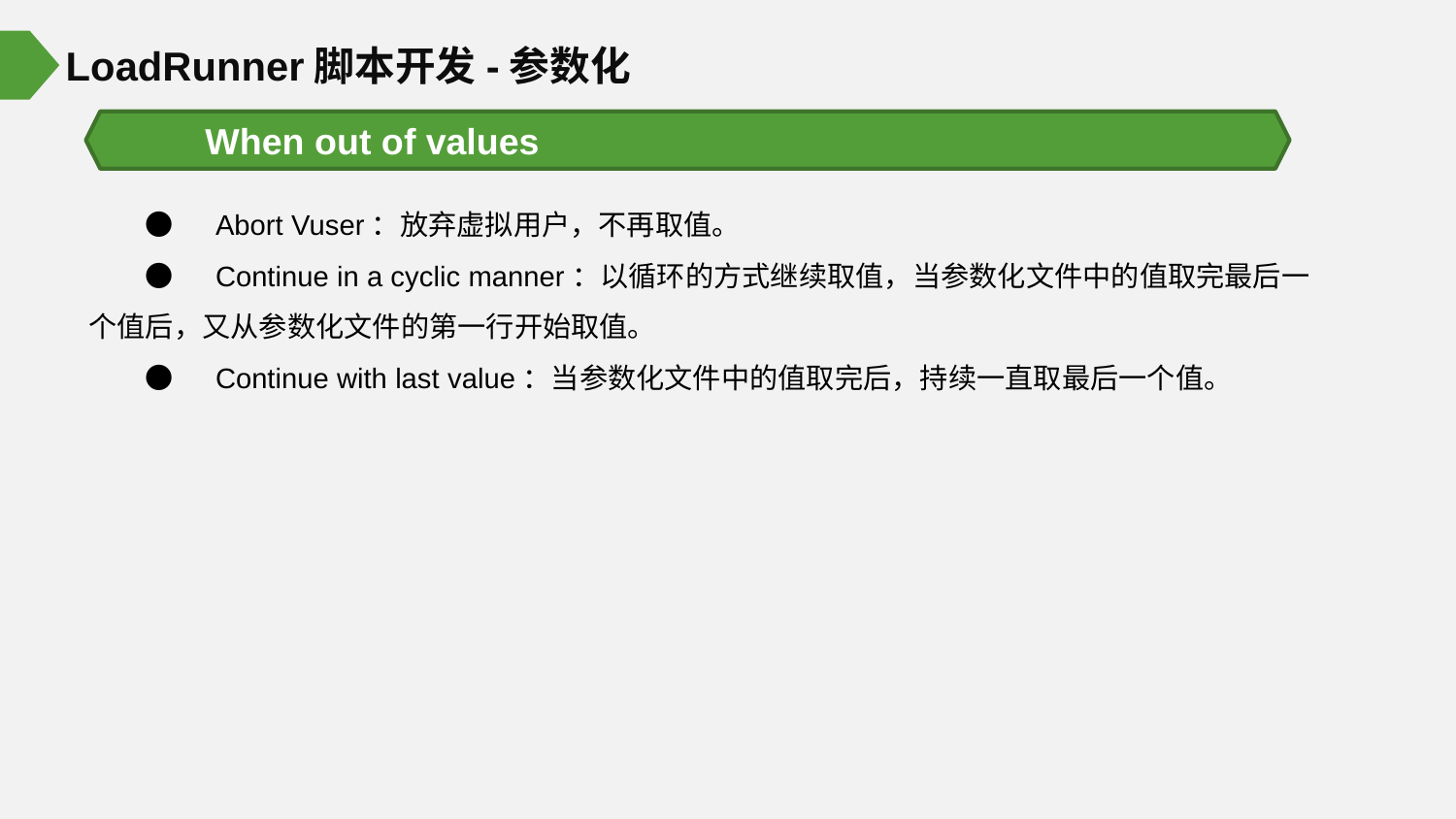

LoadRunner脚本开发-参数化
When out of values
●　Abort Vuser：放弃虚拟用户，不再取值。
●　Continue in a cyclic manner：以循环的方式继续取值，当参数化文件中的值取完最后一个值后，又从参数化文件的第一行开始取值。
●　Continue with last value：当参数化文件中的值取完后，持续一直取最后一个值。